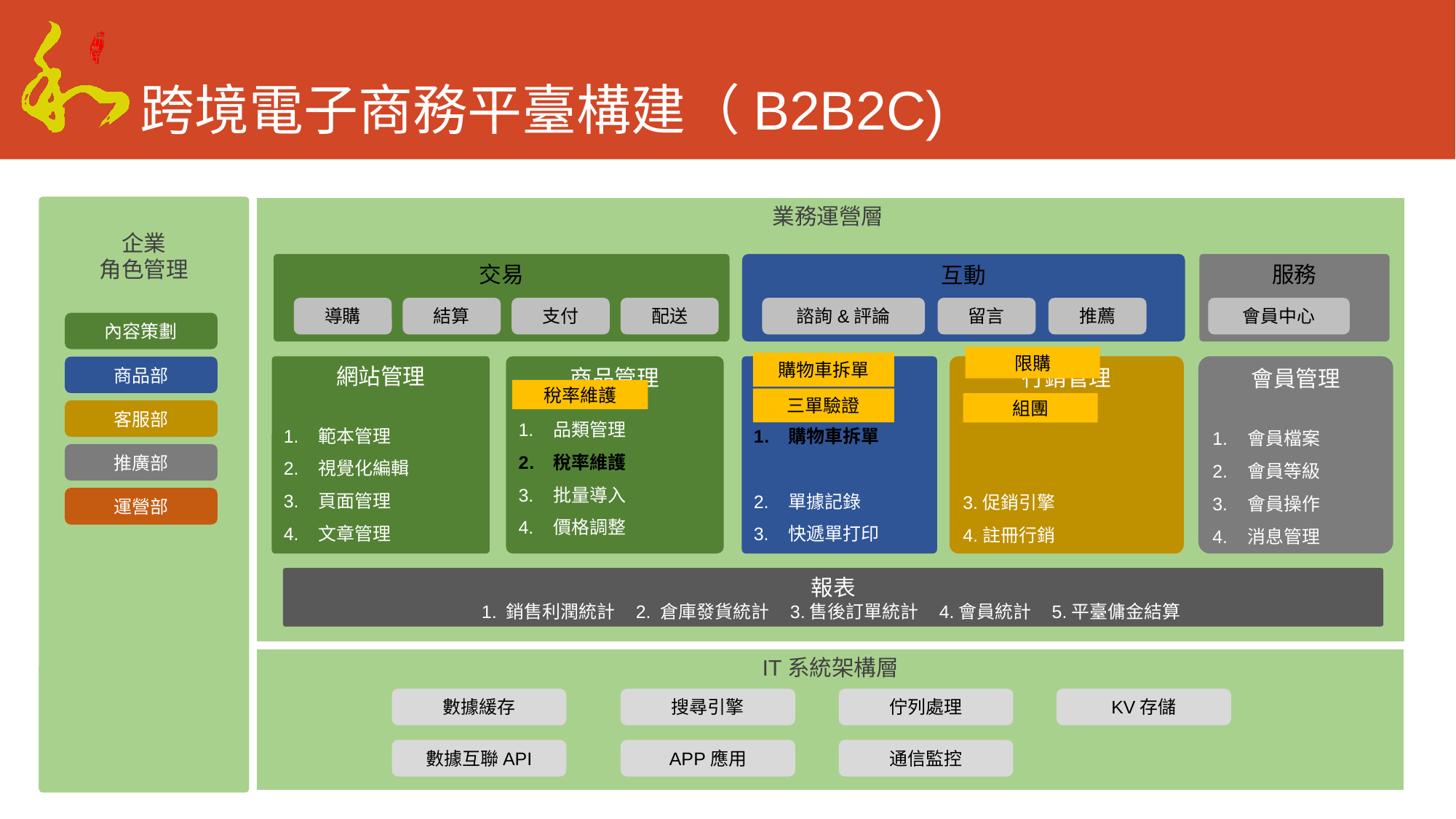

# 跨境電子商務平臺構建（B2B2C)

企業
角色管理

業務運營層
交易

互動

服務

導購
結算
支付
配送
諮詢&評論
留言
推薦
會員中心
內容策劃
網站管理

範本管理
視覺化編輯
頁面管理
文章管理

自訂URL
商品管理

品類管理
稅率維護
批量導入
價格調整

訂單管理

購物車拆單

單據記錄
快遞單打印

行銷管理

3.促銷引擎
4.註冊行銷

6. 郵件，短信行銷
會員管理

會員檔案
會員等級
會員操作
消息管理
商品部
客服部
推廣部
運營部
報表
1. 銷售利潤統計    2. 倉庫發貨統計    3.售後訂單統計    4.會員統計    5.平臺傭金結算
IT系統架構層
數據緩存
搜尋引擎
佇列處理
KV存儲
數據互聯API
APP應用
通信監控

限購
購物車拆單
稅率維護
三單驗證
組團